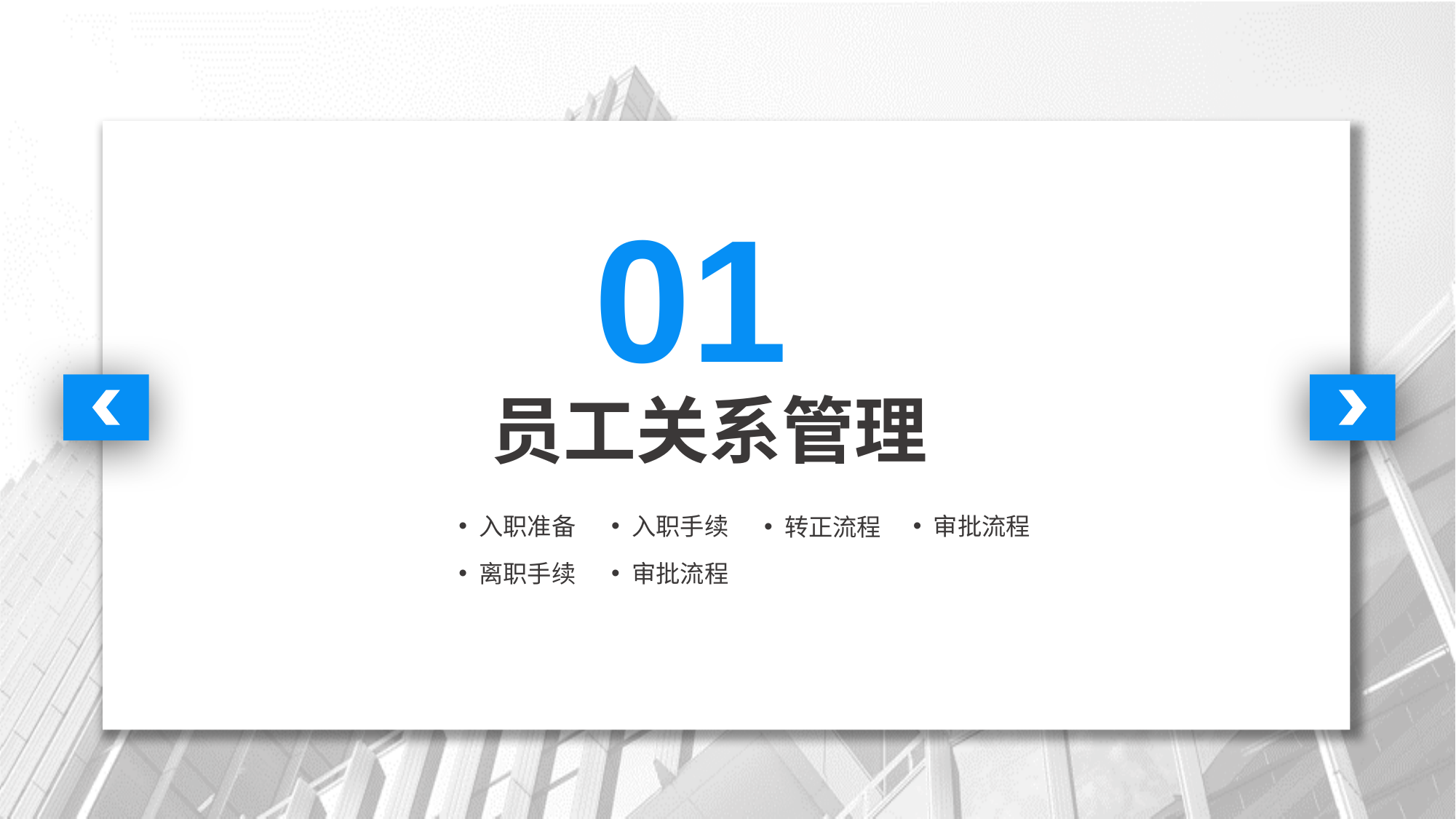

01

员工关系管理
入职准备
入职手续
审批流程
转正流程
离职手续
审批流程